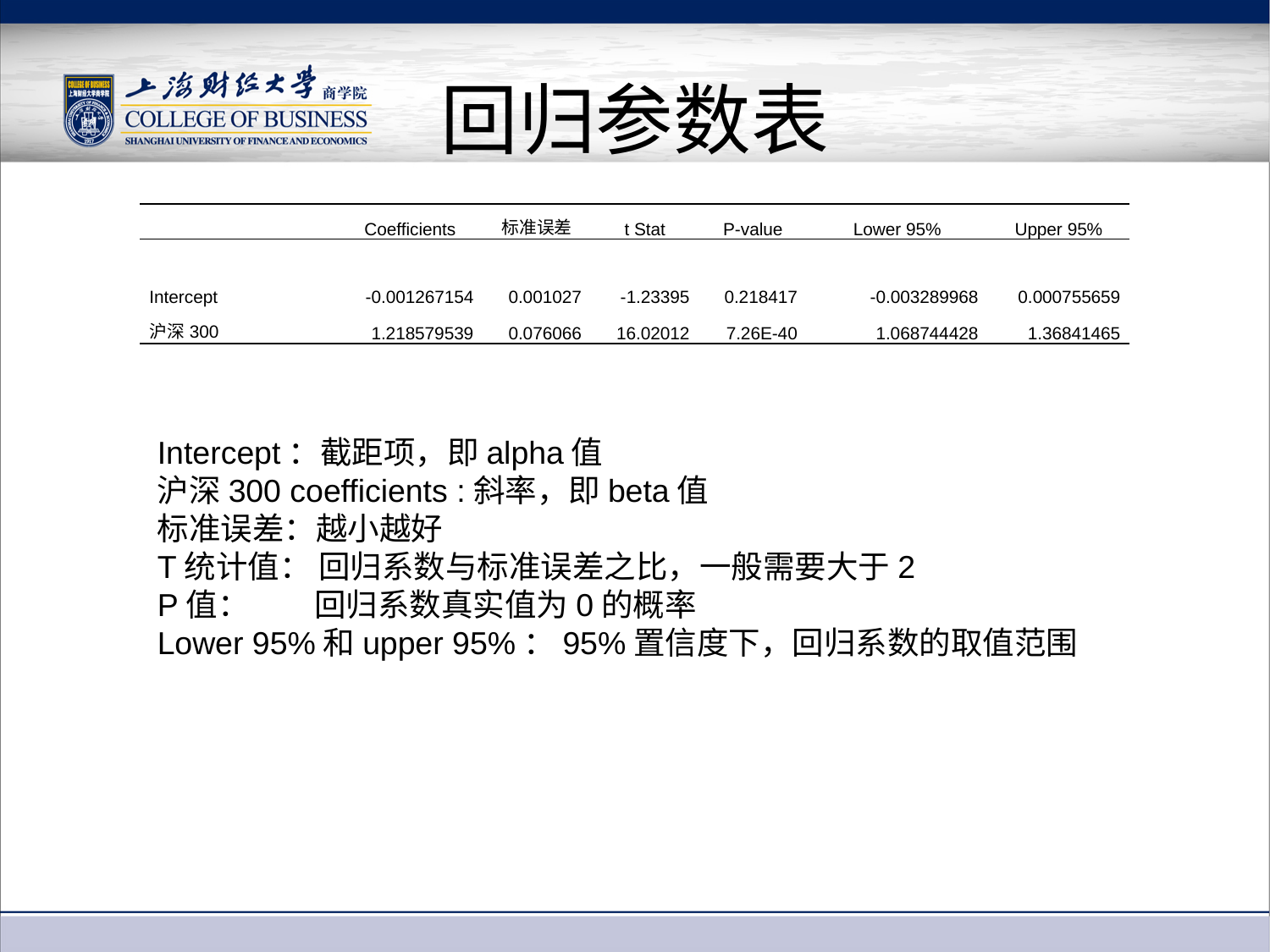

# 回归参数表
|  | Coefficients | 标准误差 | t Stat | P-value | Lower 95% | Upper 95% |
| --- | --- | --- | --- | --- | --- | --- |
| Intercept | -0.001267154 | 0.001027 | -1.23395 | 0.218417 | -0.003289968 | 0.000755659 |
| 沪深300 | 1.218579539 | 0.076066 | 16.02012 | 7.26E-40 | 1.068744428 | 1.36841465 |
Intercept：截距项，即alpha值
沪深300 coefficients :斜率，即beta值
标准误差：越小越好
T统计值： 回归系数与标准误差之比，一般需要大于2
P值：         回归系数真实值为0的概率
Lower 95%和upper 95%：95%置信度下，回归系数的取值范围